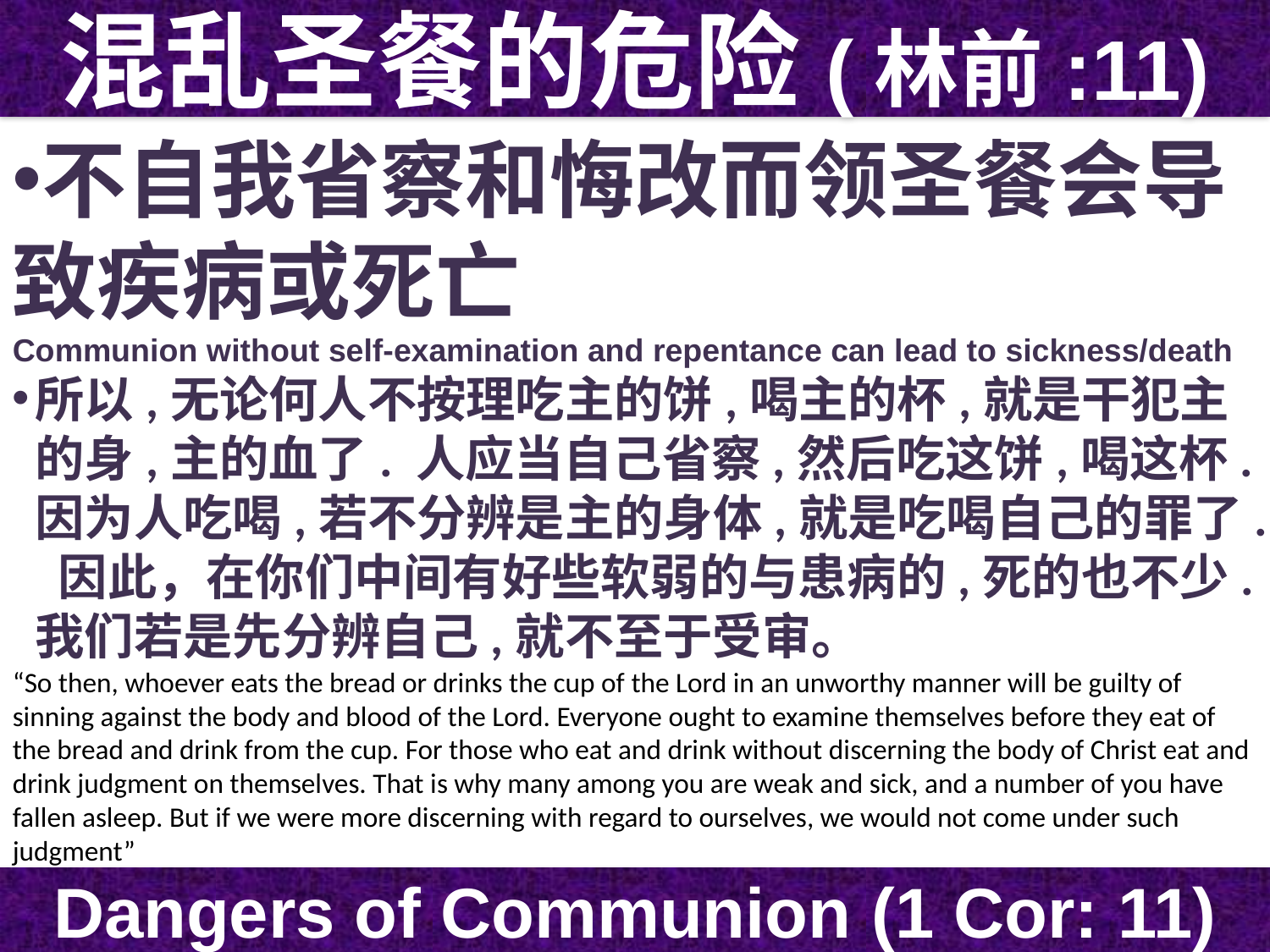

混乱圣餐的危险(林前:11)
不自我省察和悔改而领圣餐会导致疾病或死亡
Communion without self-examination and repentance can lead to sickness/death
所以,无论何人不按理吃主的饼,喝主的杯,就是干犯主的身,主的血了. 人应当自己省察,然后吃这饼,喝这杯. 因为人吃喝,若不分辨是主的身体,就是吃喝自己的罪了. 因此，在你们中间有好些软弱的与患病的,死的也不少.我们若是先分辨自己,就不至于受审。
“So then, whoever eats the bread or drinks the cup of the Lord in an unworthy manner will be guilty of sinning against the body and blood of the Lord. Everyone ought to examine themselves before they eat of the bread and drink from the cup. For those who eat and drink without discerning the body of Christ eat and drink judgment on themselves. That is why many among you are weak and sick, and a number of you have fallen asleep. But if we were more discerning with regard to ourselves, we would not come under such judgment”
Dangers of Communion (1 Cor: 11)